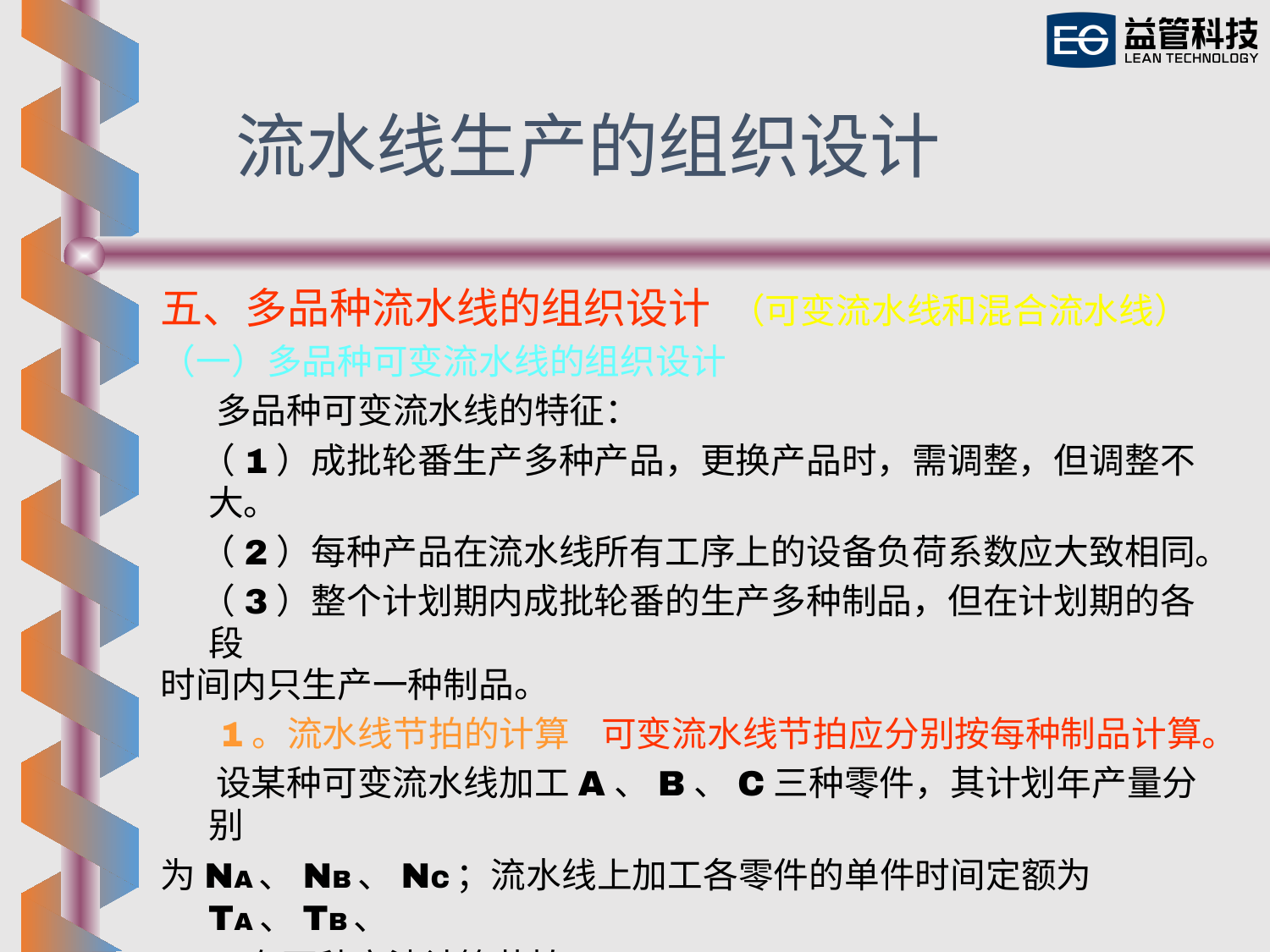

流水线生产的组织设计
五、多品种流水线的组织设计  （可变流水线和混合流水线）
（一）多品种可变流水线的组织设计
      多品种可变流水线的特征：
    （1）成批轮番生产多种产品，更换产品时，需调整，但调整不大。
    （2）每种产品在流水线所有工序上的设备负荷系数应大致相同。
    （3）整个计划期内成批轮番的生产多种制品，但在计划期的各段
时间内只生产一种制品。
     1。流水线节拍的计算    可变流水线节拍应分别按每种制品计算。
      设某种可变流水线加工A、B、C三种零件，其计划年产量分别
为NA、NB、NC；流水线上加工各零件的单件时间定额为TA、TB、
TC。有两种方法计算节拍：
16